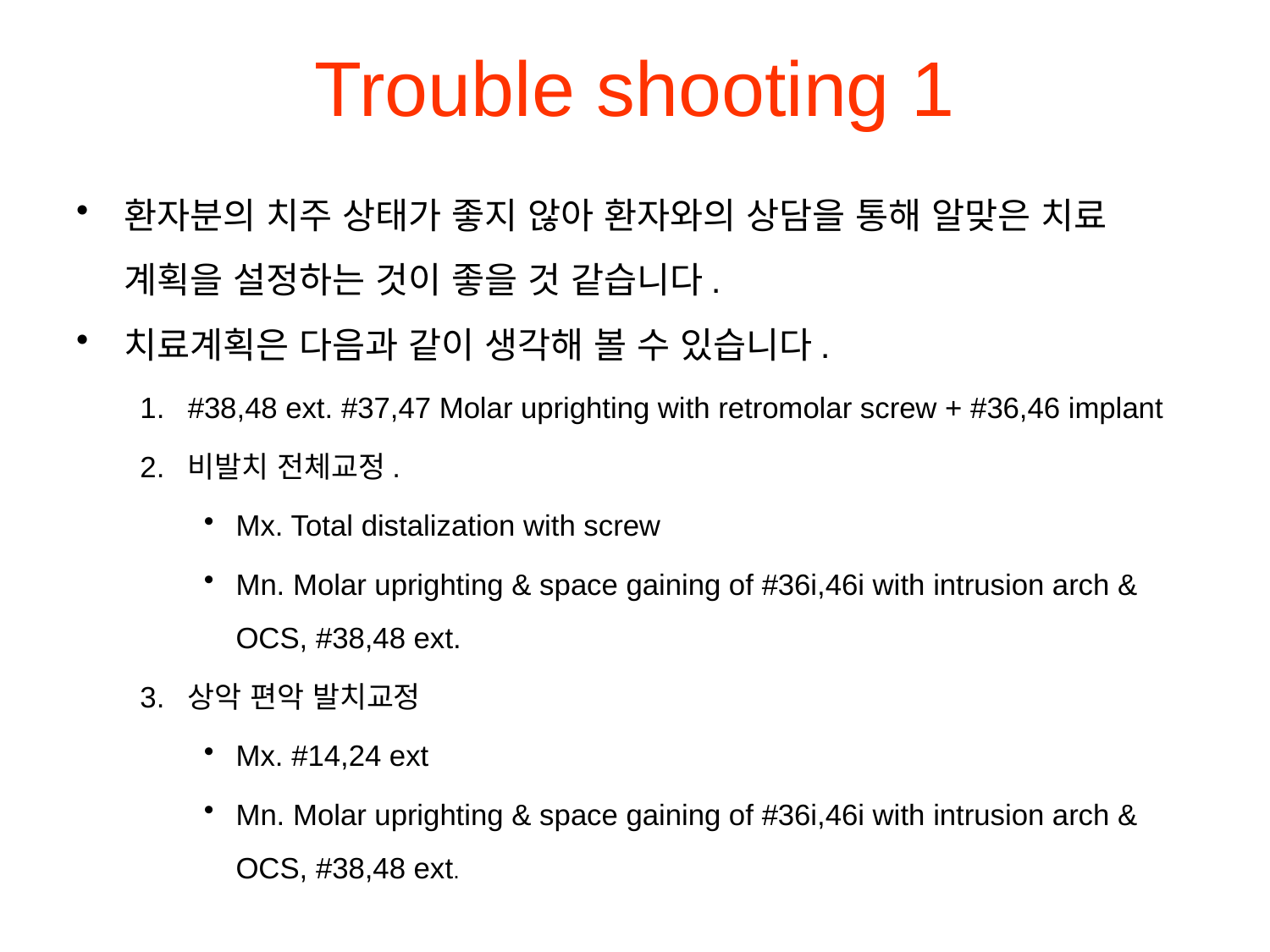

# Trouble shooting 1
환자분의 치주 상태가 좋지 않아 환자와의 상담을 통해 알맞은 치료 계획을 설정하는 것이 좋을 것 같습니다.
치료계획은 다음과 같이 생각해 볼 수 있습니다.
#38,48 ext. #37,47 Molar uprighting with retromolar screw + #36,46 implant
비발치 전체교정.
Mx. Total distalization with screw
Mn. Molar uprighting & space gaining of #36i,46i with intrusion arch & OCS, #38,48 ext.
상악 편악 발치교정
Mx. #14,24 ext
Mn. Molar uprighting & space gaining of #36i,46i with intrusion arch & OCS, #38,48 ext.